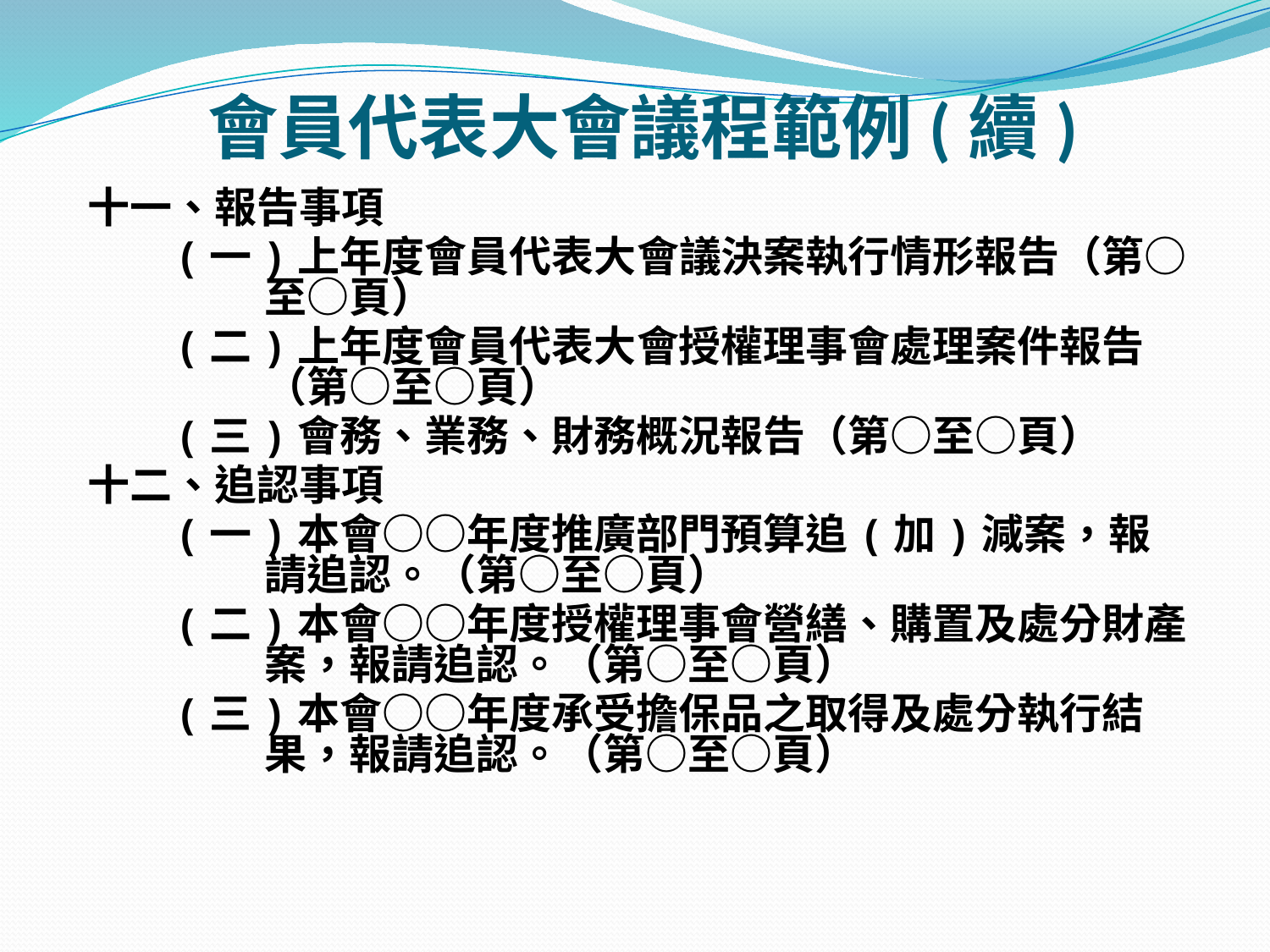

# 會員代表大會議程範例(續)
十一、報告事項
(一)上年度會員代表大會議決案執行情形報告（第○至○頁）
(二)上年度會員代表大會授權理事會處理案件報告（第○至○頁）
(三)會務、業務、財務概況報告（第○至○頁）
十二、追認事項
(一)本會○○年度推廣部門預算追(加)減案，報請追認。（第○至○頁）
(二)本會○○年度授權理事會營繕、購置及處分財產案，報請追認。（第○至○頁）
(三)本會○○年度承受擔保品之取得及處分執行結果，報請追認。（第○至○頁）